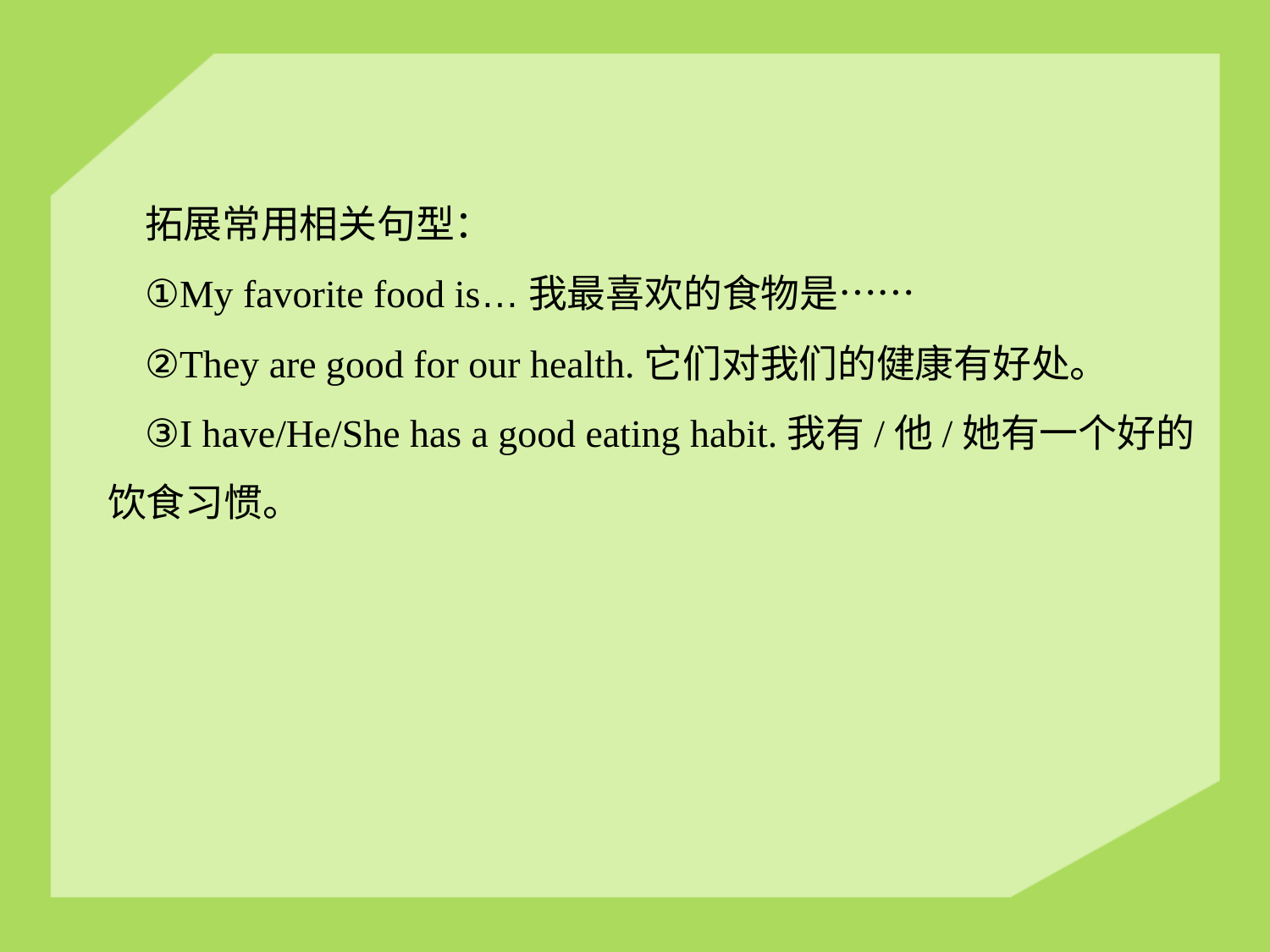

拓展常用相关句型：
①My favorite food is…我最喜欢的食物是……
②They are good for our health.它们对我们的健康有好处。
③I have/He/She has a good eating habit.我有/他/她有一个好的饮食习惯。